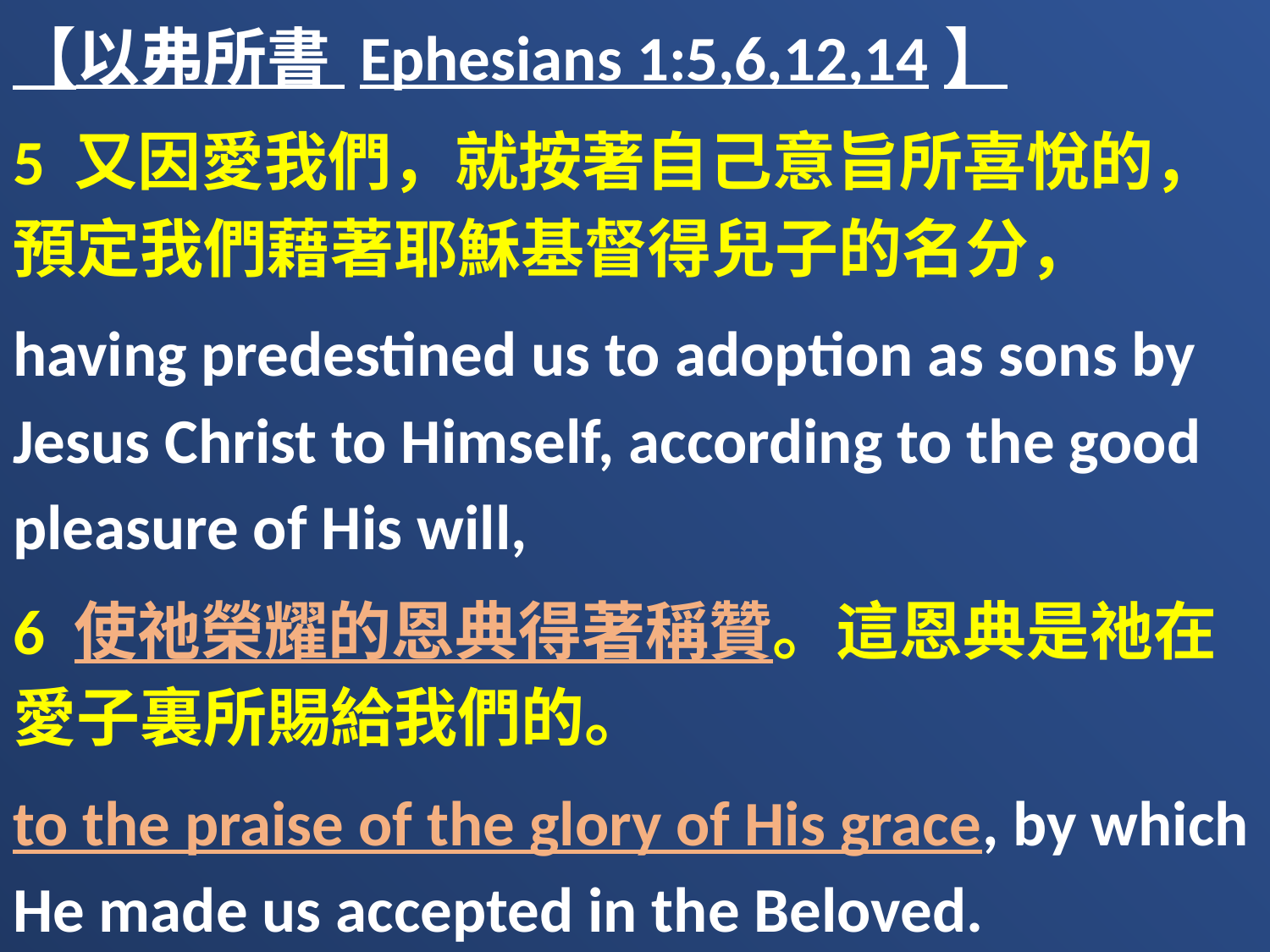

【以弗所書 Ephesians 1:5,6,12,14】
5 又因愛我們，就按著自己意旨所喜悅的，預定我們藉著耶穌基督得兒子的名分，
having predestined us to adoption as sons by Jesus Christ to Himself, according to the good pleasure of His will,
6 使祂榮耀的恩典得著稱贊。這恩典是祂在愛子裏所賜給我們的。
to the praise of the glory of His grace, by which He made us accepted in the Beloved.